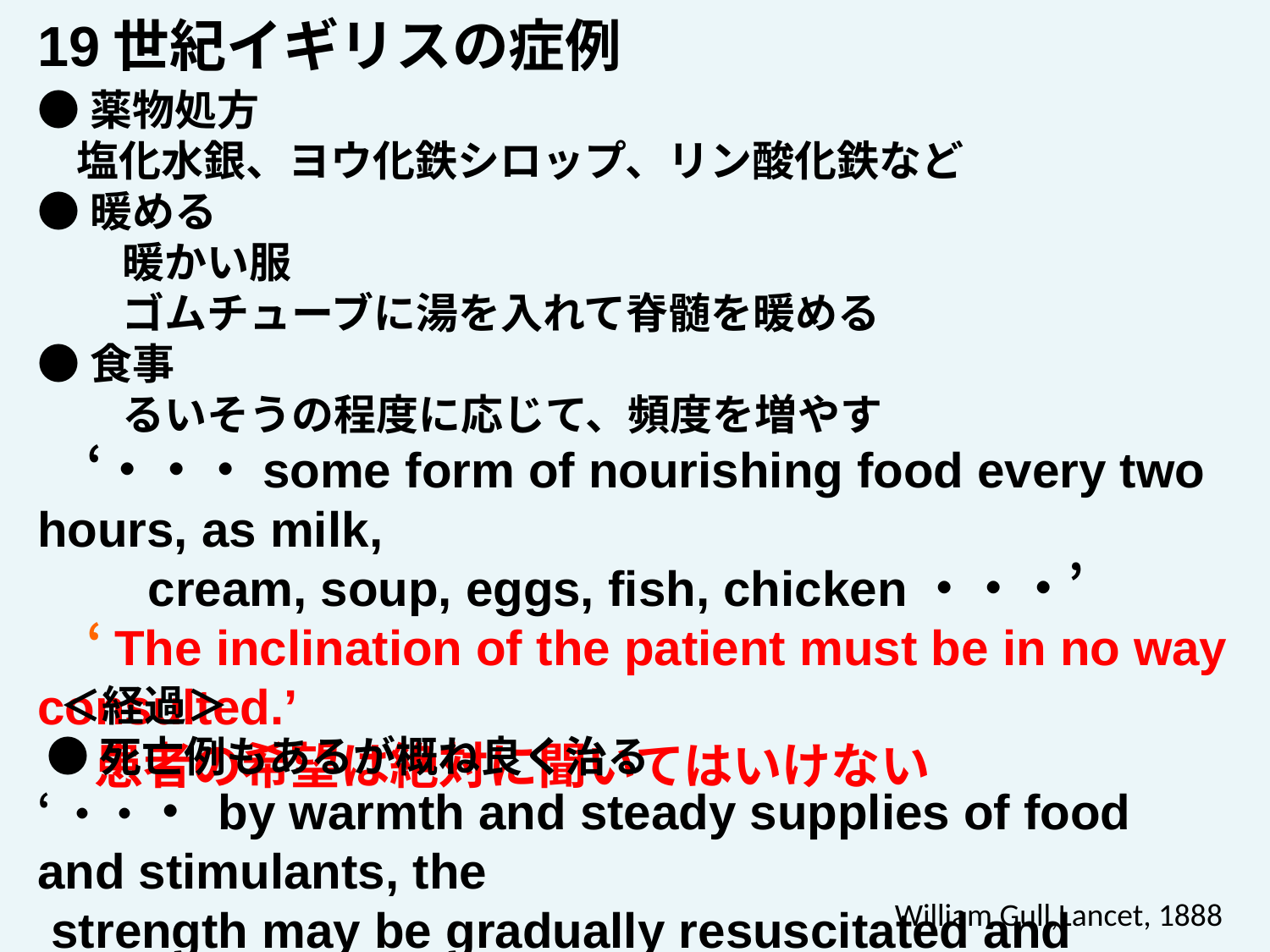

19世紀イギリスの症例
●薬物処方
   塩化水銀、ヨウ化鉄シロップ、リン酸化鉄など
●暖める
　　暖かい服
　　ゴムチューブに湯を入れて脊髄を暖める
●食事
　　るいそうの程度に応じて、頻度を増やす
　‘・・・some form of nourishing food every two hours, as milk,
　　cream, soup, eggs, fish, chicken・・・’
　‘The inclination of the patient must be in no way consulted.’
    患者の希望は絶対に聞いてはいけない

  ＜経過＞
 ●死亡例もあるが概ね良く治る
‘・・・ by warmth and steady supplies of food and stimulants, the
 strength may be gradually resuscitated and recovery completed.’
William Gull,Lancet, 1888